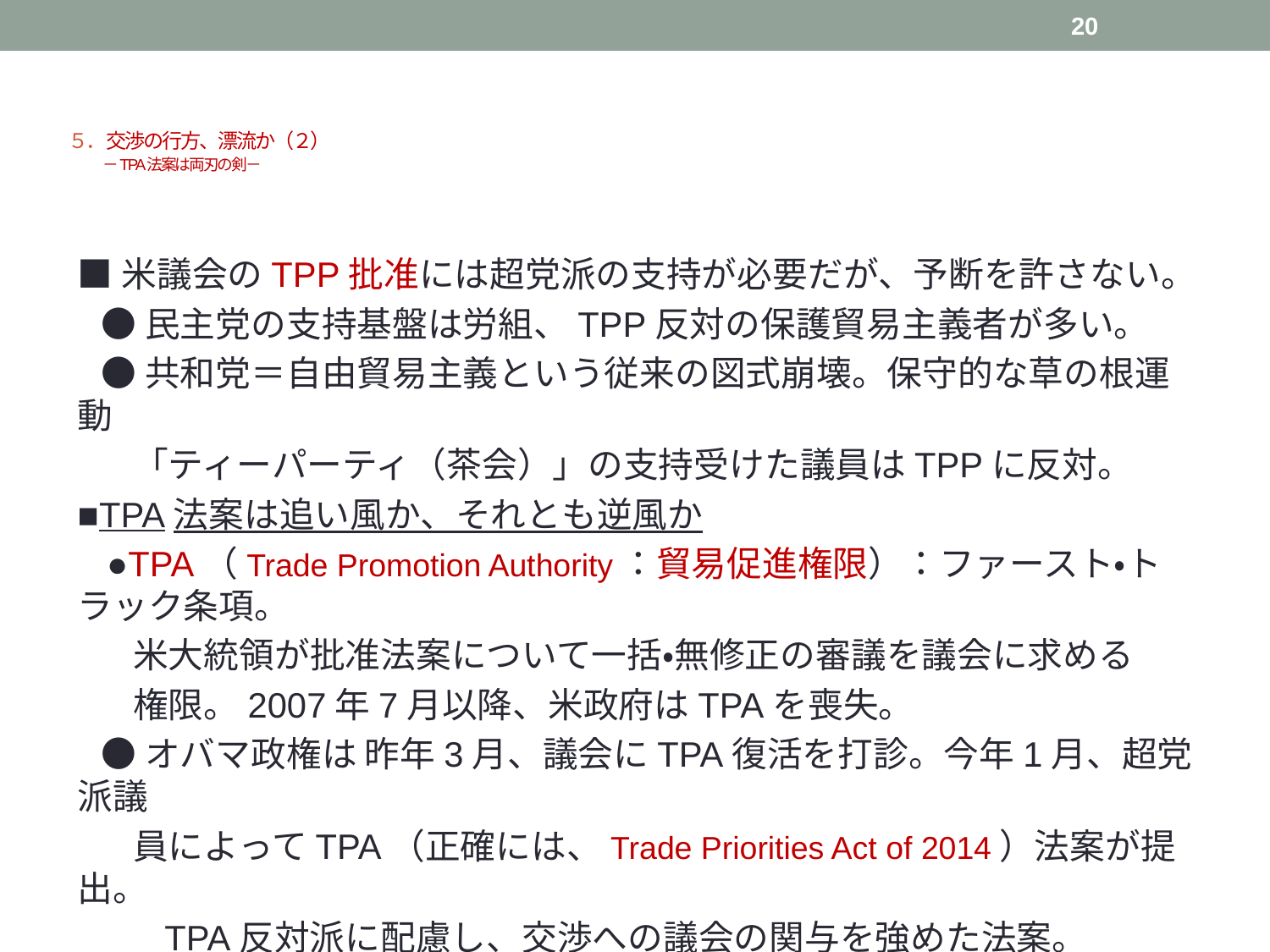

20
# ５．交渉の行方、漂流か（２） 　　－TPA法案は両刃の剣－
■米議会のTPP批准には超党派の支持が必要だが、予断を許さない。
   ●民主党の支持基盤は労組、TPP反対の保護貿易主義者が多い。
   ●共和党＝自由貿易主義という従来の図式崩壊。保守的な草の根運動
      「ティーパーティ（茶会）」の支持受けた議員はTPPに反対。
■TPA法案は追い風か、それとも逆風か
   ●TPA（Trade Promotion Authority：貿易促進権限）：ファースト・トラック条項。
      米大統領が批准法案について一括・無修正の審議を議会に求める
      権限。2007年7月以降、米政府はTPAを喪失。
   ●オバマ政権は 昨年3月、議会にTPA復活を打診。今年1月、超党派議
      員によってTPA（正確には、Trade Priorities Act of 2014）法案が提出。
　　 TPA反対派に配慮し、交渉への議会の関与を強めた法案。
   ●TPP交渉への影響は両刃の剣。米政府は、 ハードルの高いTPP交渉
　　 合意によりTPA2014法案を成立させる考え。米交渉の柔軟性低下。